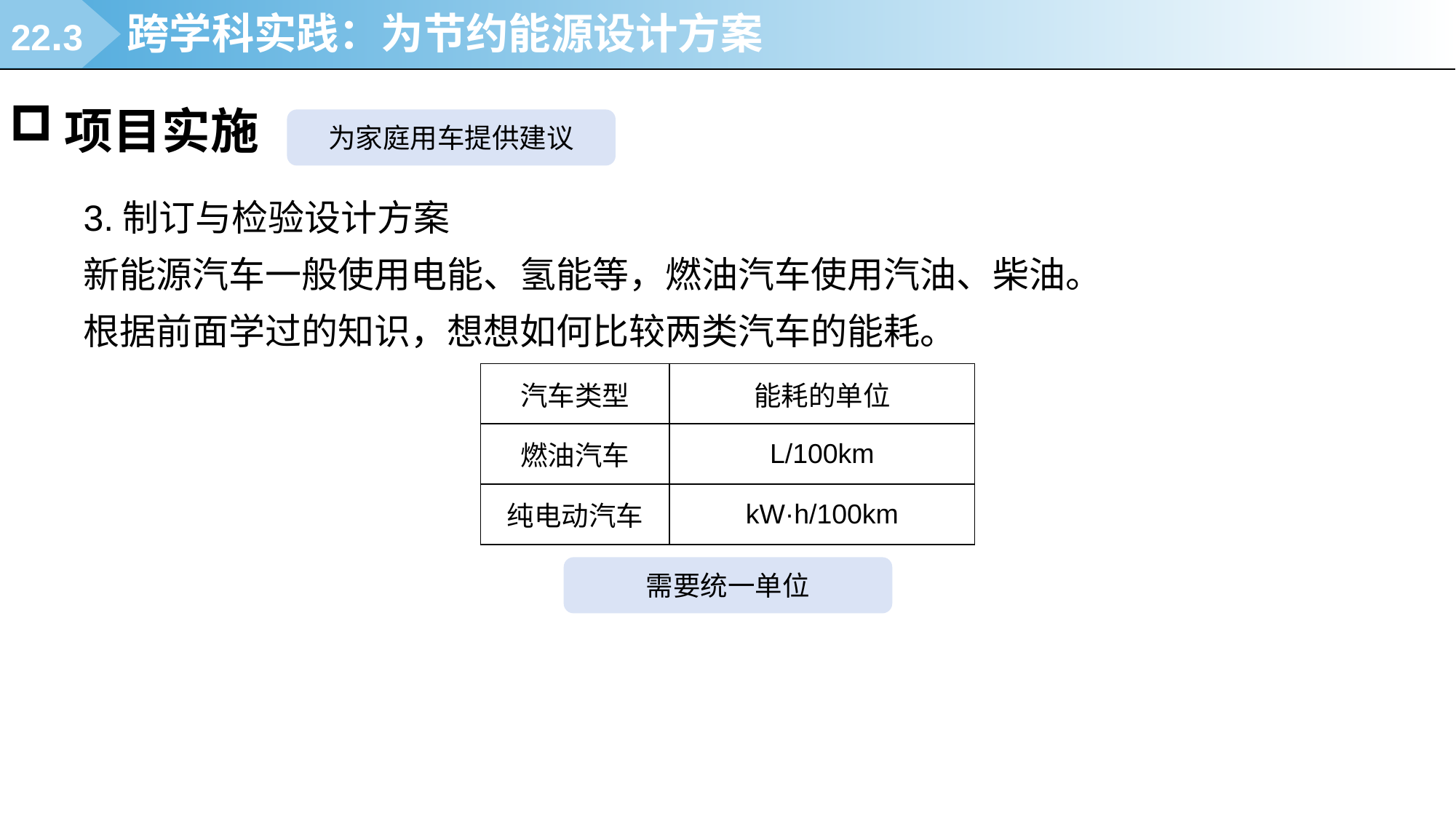

22.3
跨学科实践：为节约能源设计方案
项目实施
为家庭用车提供建议
3.制订与检验设计方案
新能源汽车一般使用电能、氢能等，燃油汽车使用汽油、柴油。
根据前面学过的知识，想想如何比较两类汽车的能耗。
| 汽车类型 | 能耗的单位 |
| --- | --- |
| 燃油汽车 | L/100km |
| 纯电动汽车 | kW·h/100km |
需要统一单位